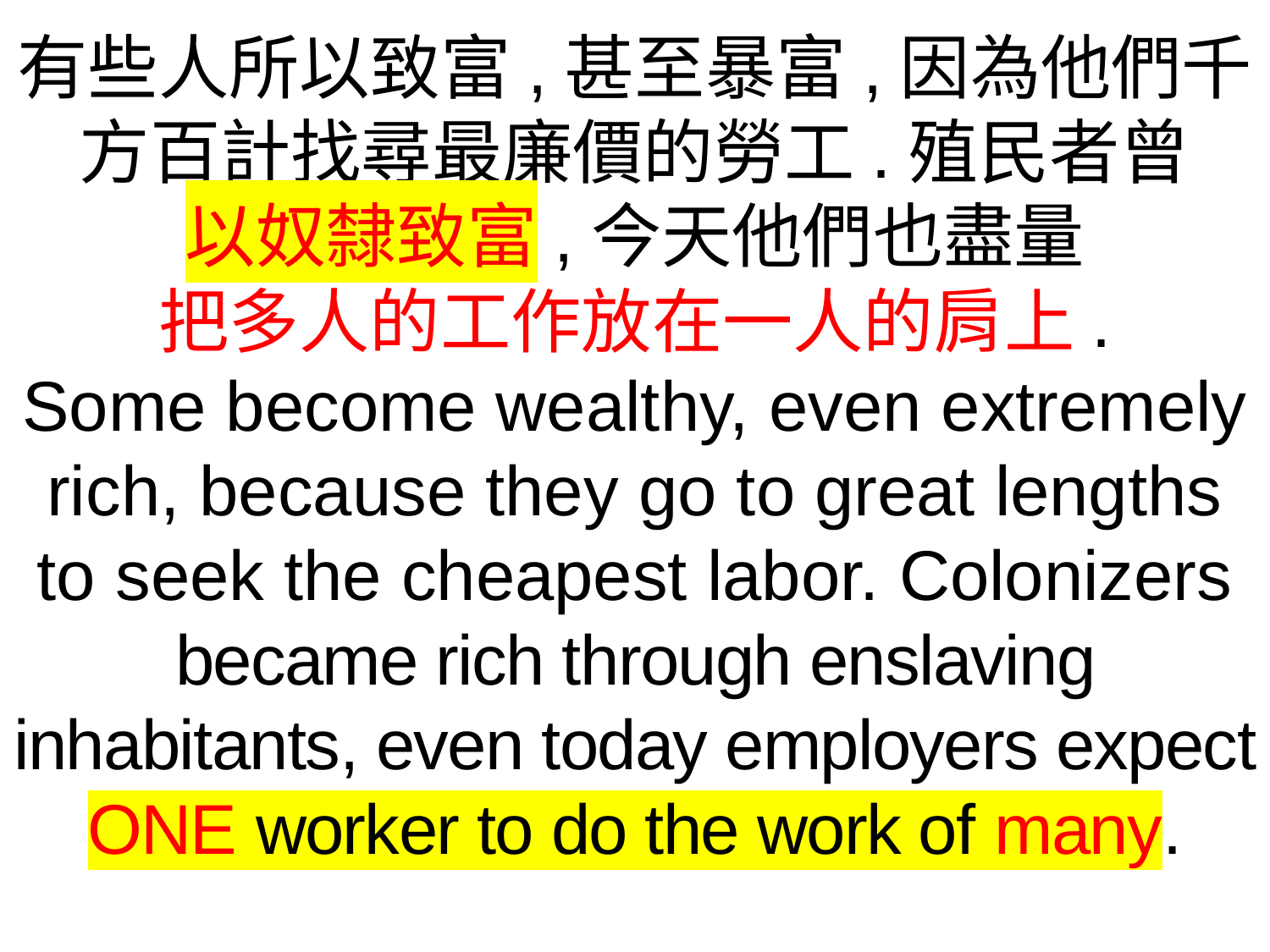

有些人所以致富,甚至暴富,因為他們千方百計找尋最廉價的勞工.殖民者曾
以奴隸致富,今天他們也盡量
把多人的工作放在一人的肩上.
Some become wealthy, even extremely rich, because they go to great lengths to seek the cheapest labor. Colonizers became rich through enslaving inhabitants, even today employers expect ONE worker to do the work of many.